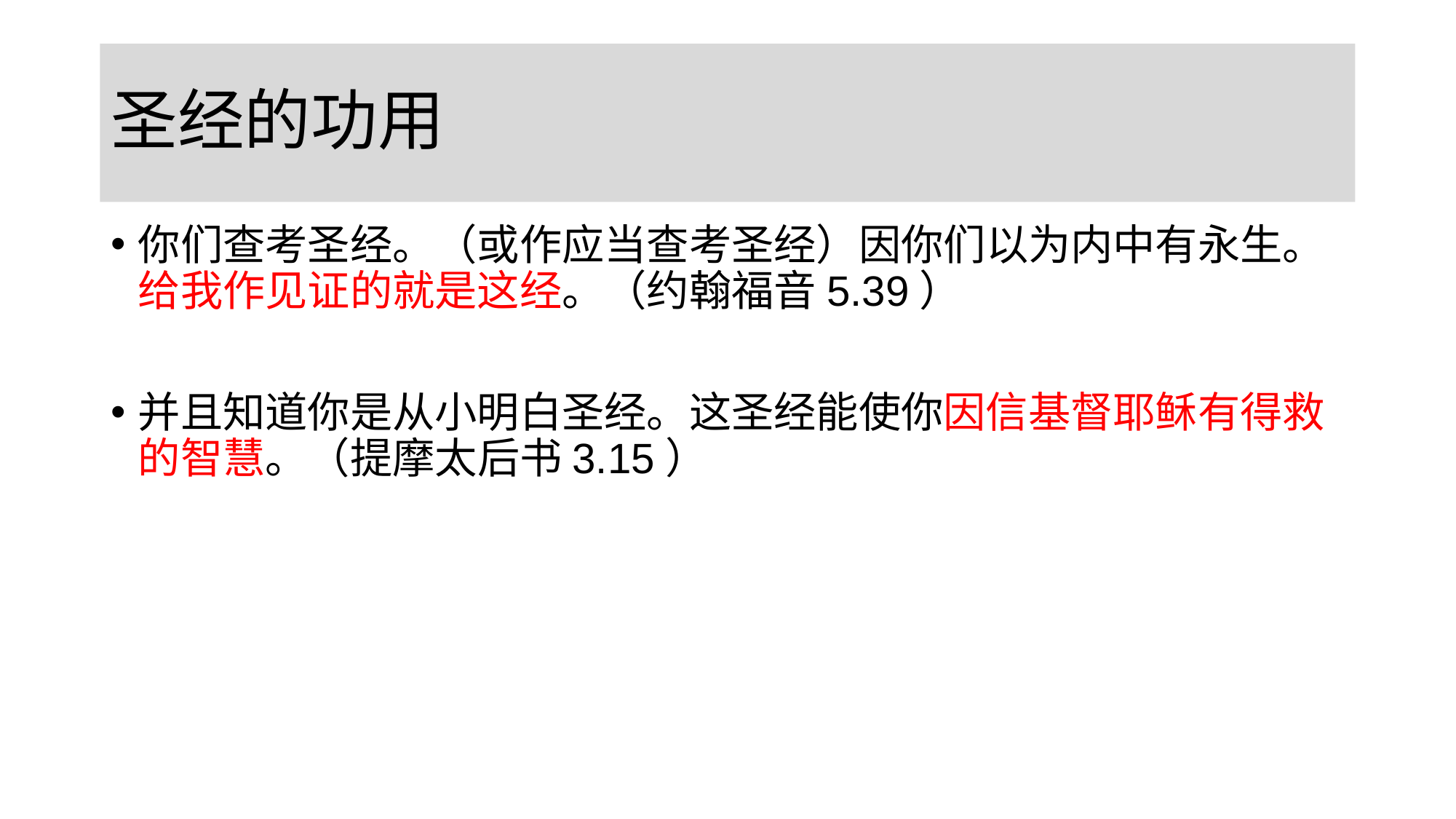

# 圣经的功用
你们查考圣经。（或作应当查考圣经）因你们以为内中有永生。给我作见证的就是这经。（约翰福音5.39）

并且知道你是从小明白圣经。这圣经能使你因信基督耶稣有得救的智慧。（提摩太后书3.15）